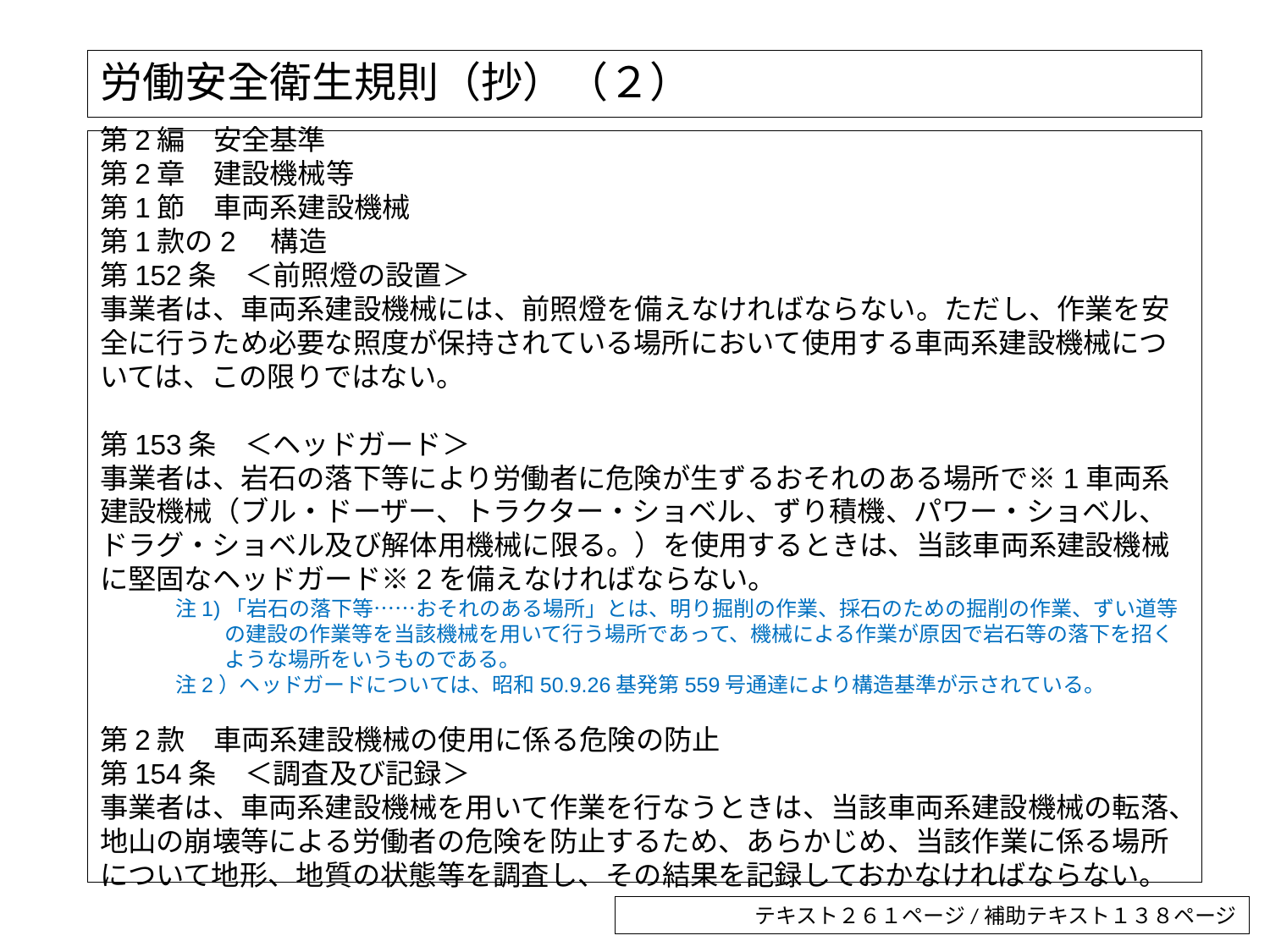

# 労働安全衛生規則（抄）（２）
第2編　安全基準
第2章　建設機械等
第1節　車両系建設機械
第1款の2　構造
第152条　＜前照燈の設置＞
事業者は、車両系建設機械には、前照燈を備えなければならない。ただし、作業を安全に行うため必要な照度が保持されている場所において使用する車両系建設機械については、この限りではない。

第153条　＜ヘッドガード＞
事業者は、岩石の落下等により労働者に危険が生ずるおそれのある場所で※1車両系建設機械（ブル・ドーザー、トラクター・ショベル、ずり積機、パワー・ショベル、ドラグ・ショベル及び解体用機械に限る。）を使用するときは、当該車両系建設機械に堅固なヘッドガード※2を備えなければならない。
注1)「岩石の落下等……おそれのある場所」とは、明り掘削の作業、採石のための掘削の作業、ずい道等の建設の作業等を当該機械を用いて行う場所であって、機械による作業が原因で岩石等の落下を招くような場所をいうものである。
注2）ヘッドガードについては、昭和50.9.26基発第559号通達により構造基準が示されている。

第2款　車両系建設機械の使用に係る危険の防止
第154条　＜調査及び記録＞
事業者は、車両系建設機械を用いて作業を行なうときは、当該車両系建設機械の転落、地山の崩壊等による労働者の危険を防止するため、あらかじめ、当該作業に係る場所について地形、地質の状態等を調査し、その結果を記録しておかなければならない。
テキスト２６１ページ/補助テキスト１３８ページ